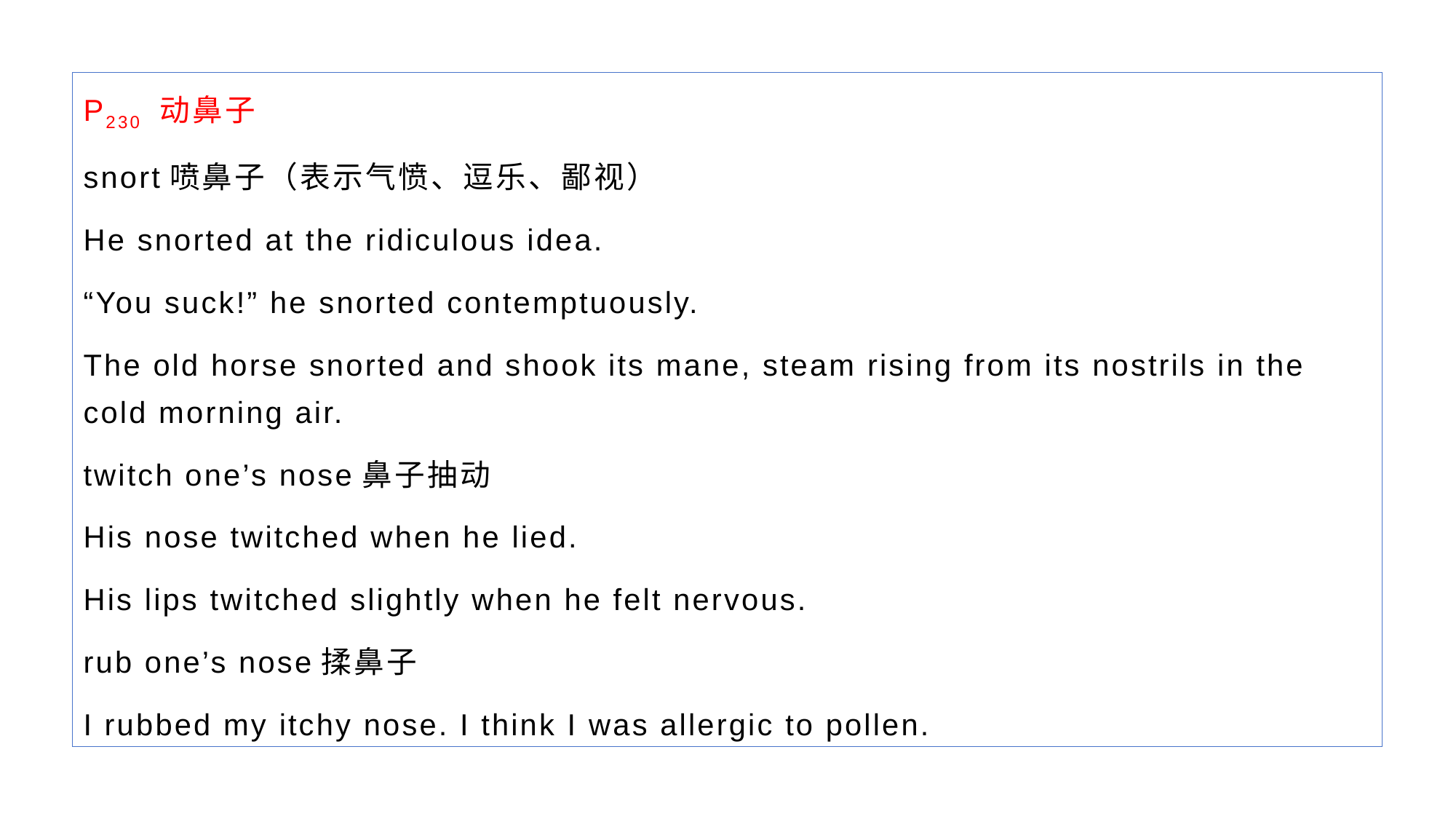

P230 动鼻子
snort喷鼻子（表示气愤、逗乐、鄙视）
He snorted at the ridiculous idea.
“You suck!” he snorted contemptuously.
The old horse snorted and shook its mane, steam rising from its nostrils in the cold morning air.
twitch one’s nose鼻子抽动
His nose twitched when he lied.
His lips twitched slightly when he felt nervous.
rub one’s nose揉鼻子
I rubbed my itchy nose. I think I was allergic to pollen.